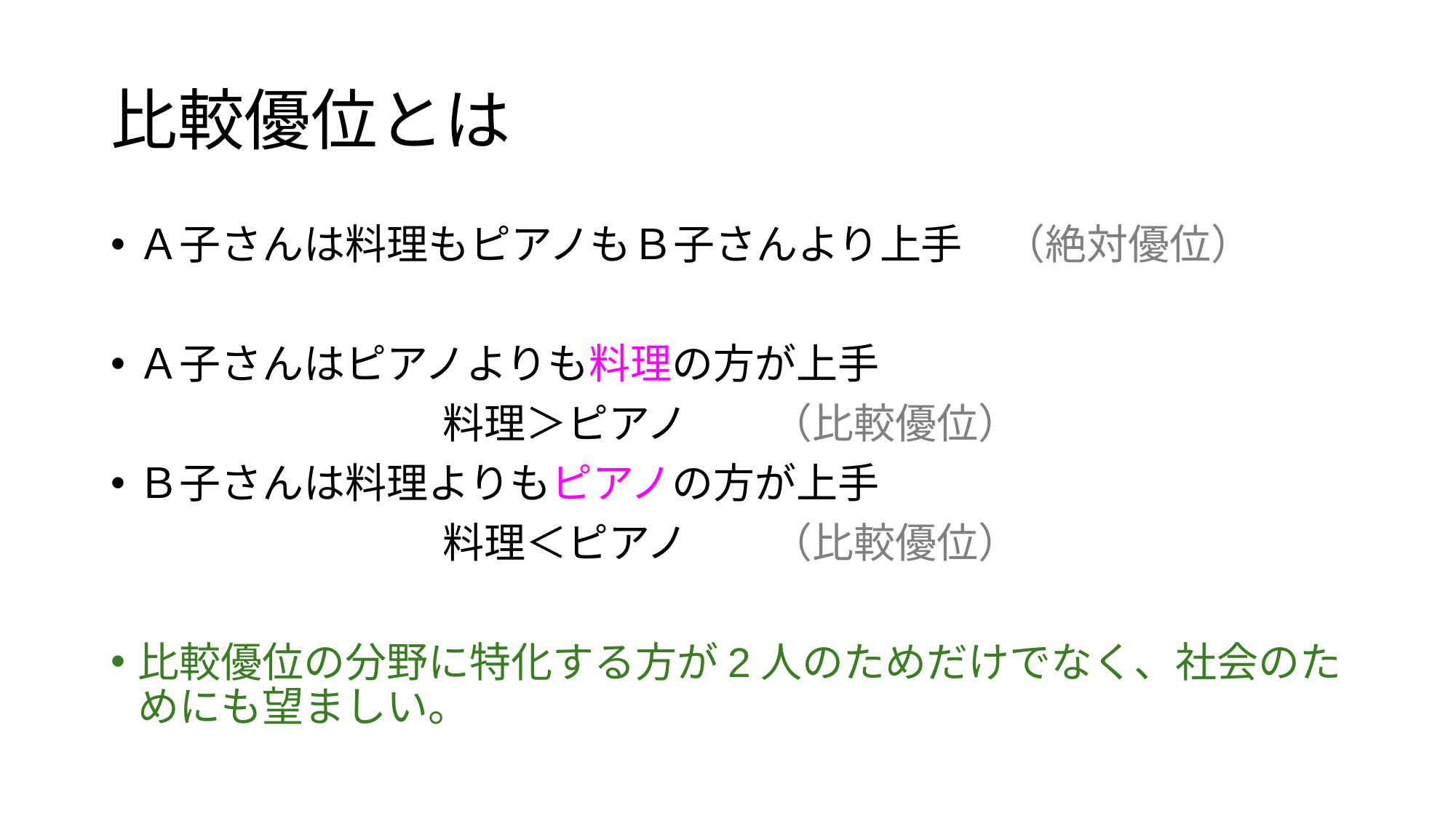

# 比較優位とは
Ａ子さんは料理もピアノもＢ子さんより上手　（絶対優位）

Ａ子さんはピアノよりも料理の方が上手
　　　　　　　　料理＞ピアノ　　（比較優位）
Ｂ子さんは料理よりもピアノの方が上手
　　　　　　　　料理＜ピアノ　　（比較優位）

比較優位の分野に特化する方が2人のためだけでなく、社会のためにも望ましい。